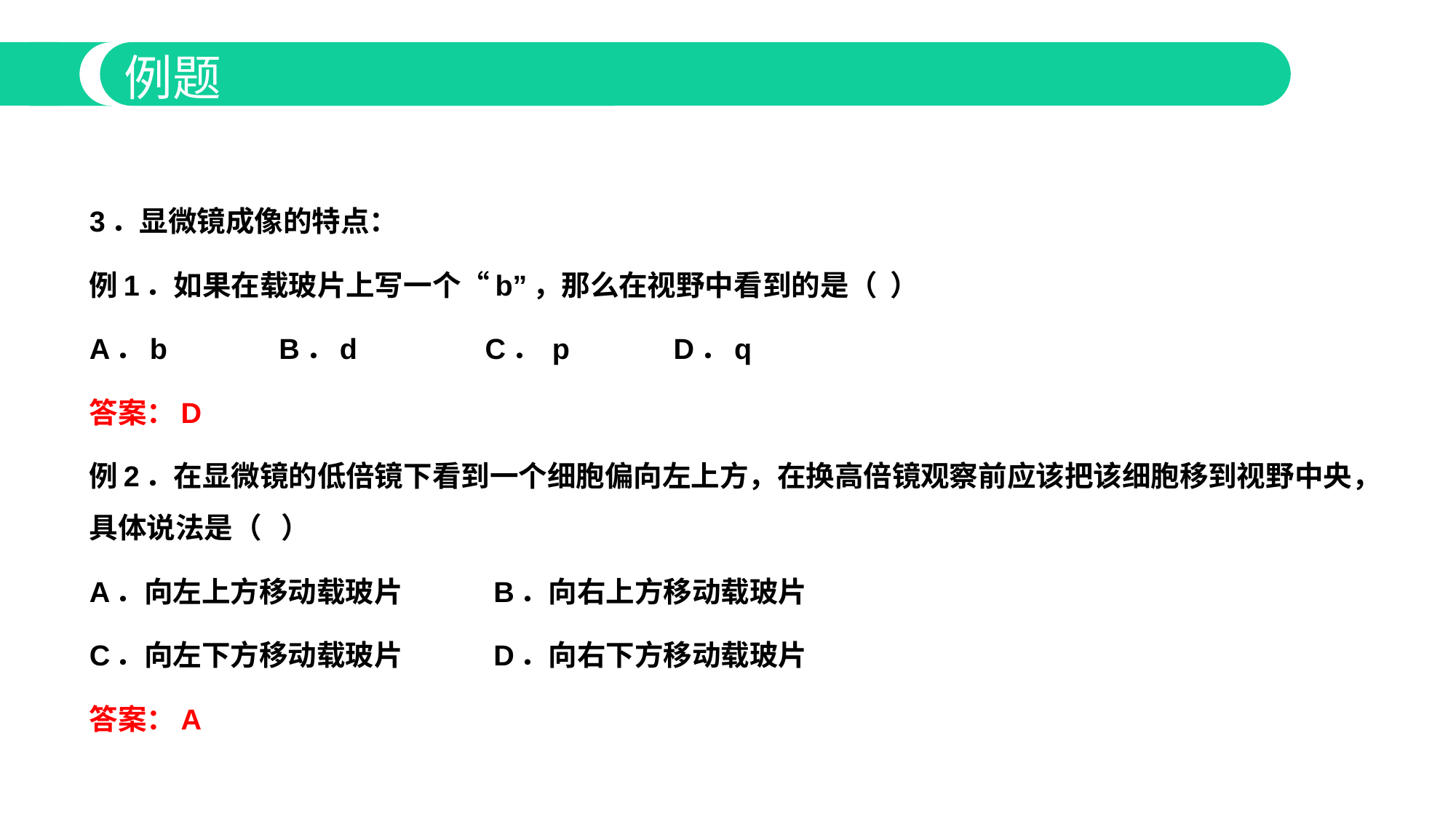

例题
3．显微镜成像的特点：
例1．如果在载玻片上写一个“b”，那么在视野中看到的是（  ）
A．b              B．d                C． p             D．q
答案：D
例2．在显微镜的低倍镜下看到一个细胞偏向左上方，在换高倍镜观察前应该把该细胞移到视野中央，具体说法是（   ）
A．向左上方移动载玻片             B．向右上方移动载玻片
C．向左下方移动载玻片             D．向右下方移动载玻片
答案：A